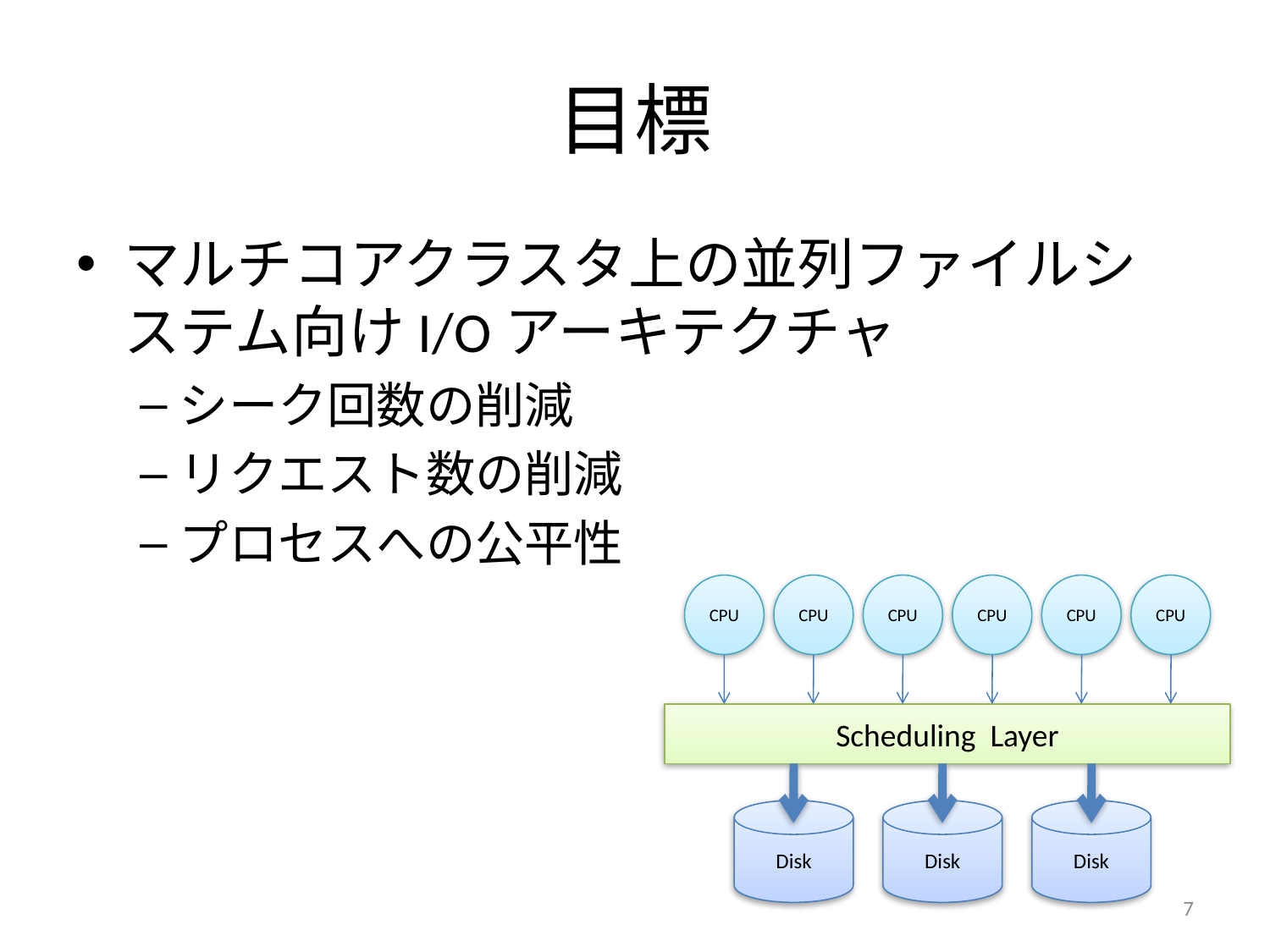

# 目標
マルチコアクラスタ上の並列ファイルシステム向けI/Oアーキテクチャ
シーク回数の削減
リクエスト数の削減
プロセスへの公平性
CPU
CPU
CPU
CPU
CPU
CPU
Scheduling  Layer
Disk
Disk
Disk
7